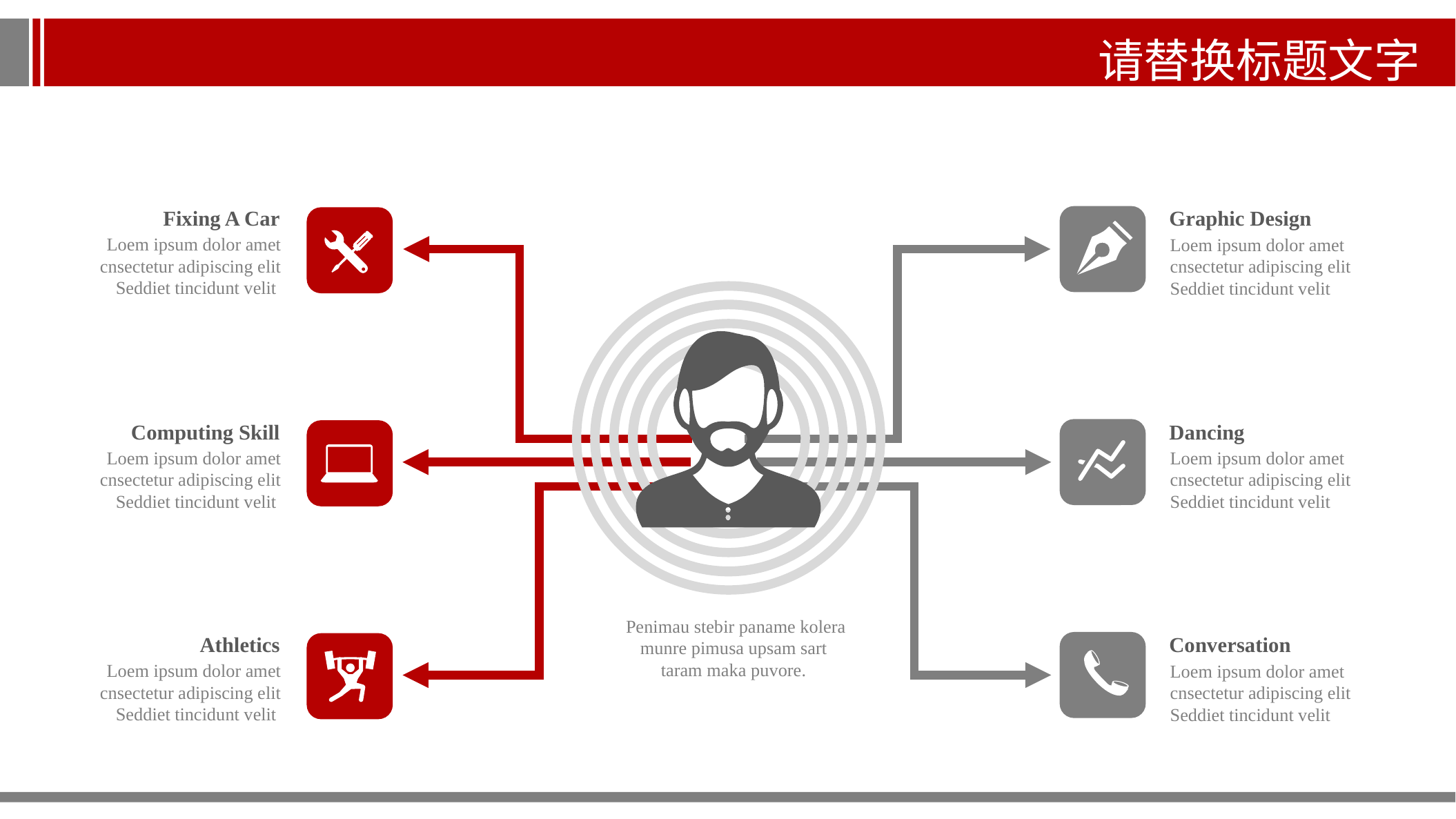

请替换标题文字
Fixing A Car
Loem ipsum dolor amet cnsectetur adipiscing elit Seddiet tincidunt velit
Graphic Design
Loem ipsum dolor amet cnsectetur adipiscing elit Seddiet tincidunt velit

Computing Skill
Loem ipsum dolor amet cnsectetur adipiscing elit Seddiet tincidunt velit
Dancing
Loem ipsum dolor amet cnsectetur adipiscing elit Seddiet tincidunt velit

 Penimau stebir paname kolera munre pimusa upsam sart
taram maka puvore.
Athletics
Loem ipsum dolor amet cnsectetur adipiscing elit Seddiet tincidunt velit
Conversation
Loem ipsum dolor amet cnsectetur adipiscing elit Seddiet tincidunt velit